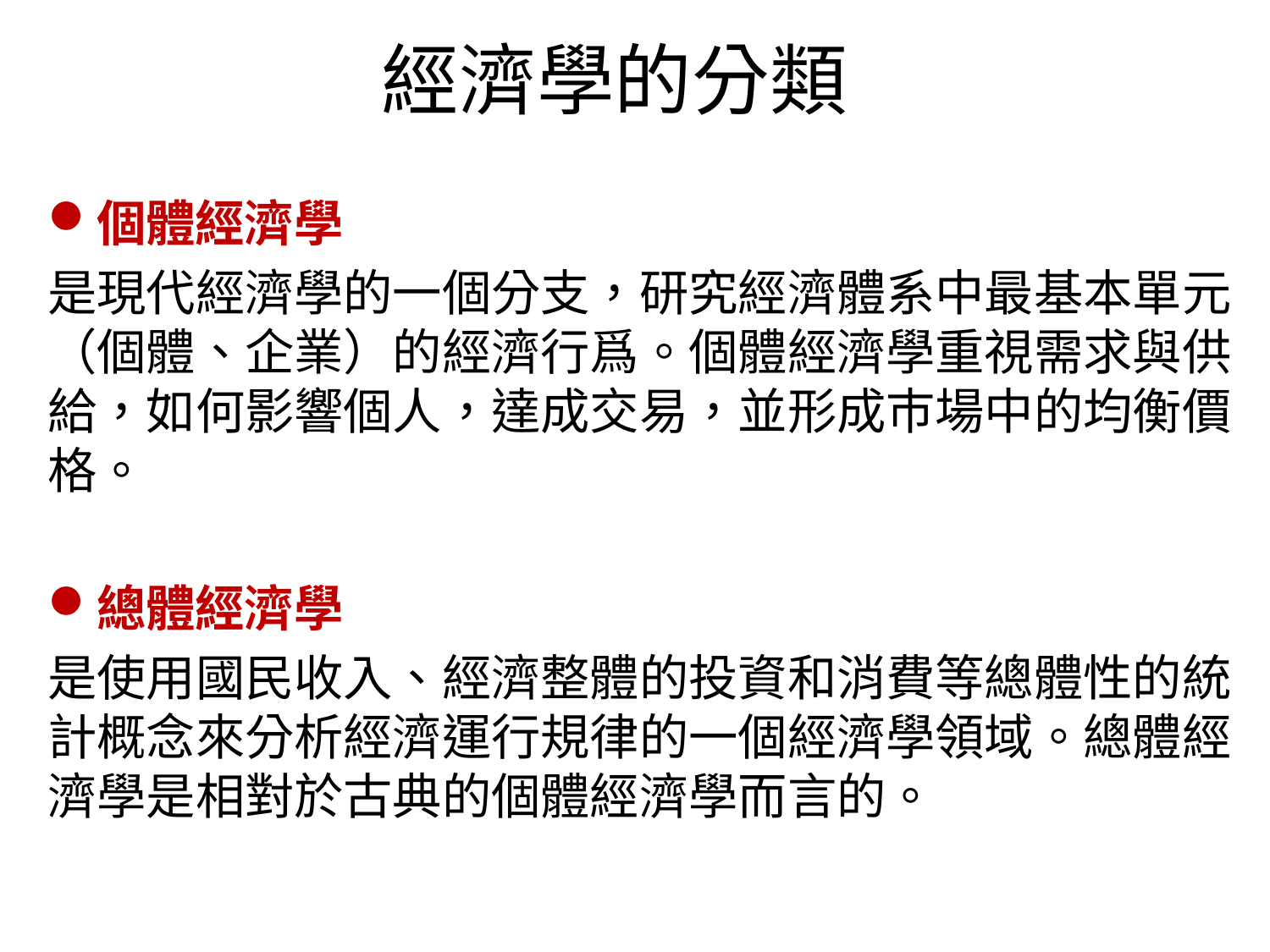

# 經濟學的分類
個體經濟學
是現代經濟學的一個分支，研究經濟體系中最基本單元（個體、企業）的經濟行爲。個體經濟學重視需求與供給，如何影響個人，達成交易，並形成巿場中的均衡價格。

總體經濟學
是使用國民收入、經濟整體的投資和消費等總體性的統計概念來分析經濟運行規律的一個經濟學領域。總體經濟學是相對於古典的個體經濟學而言的。